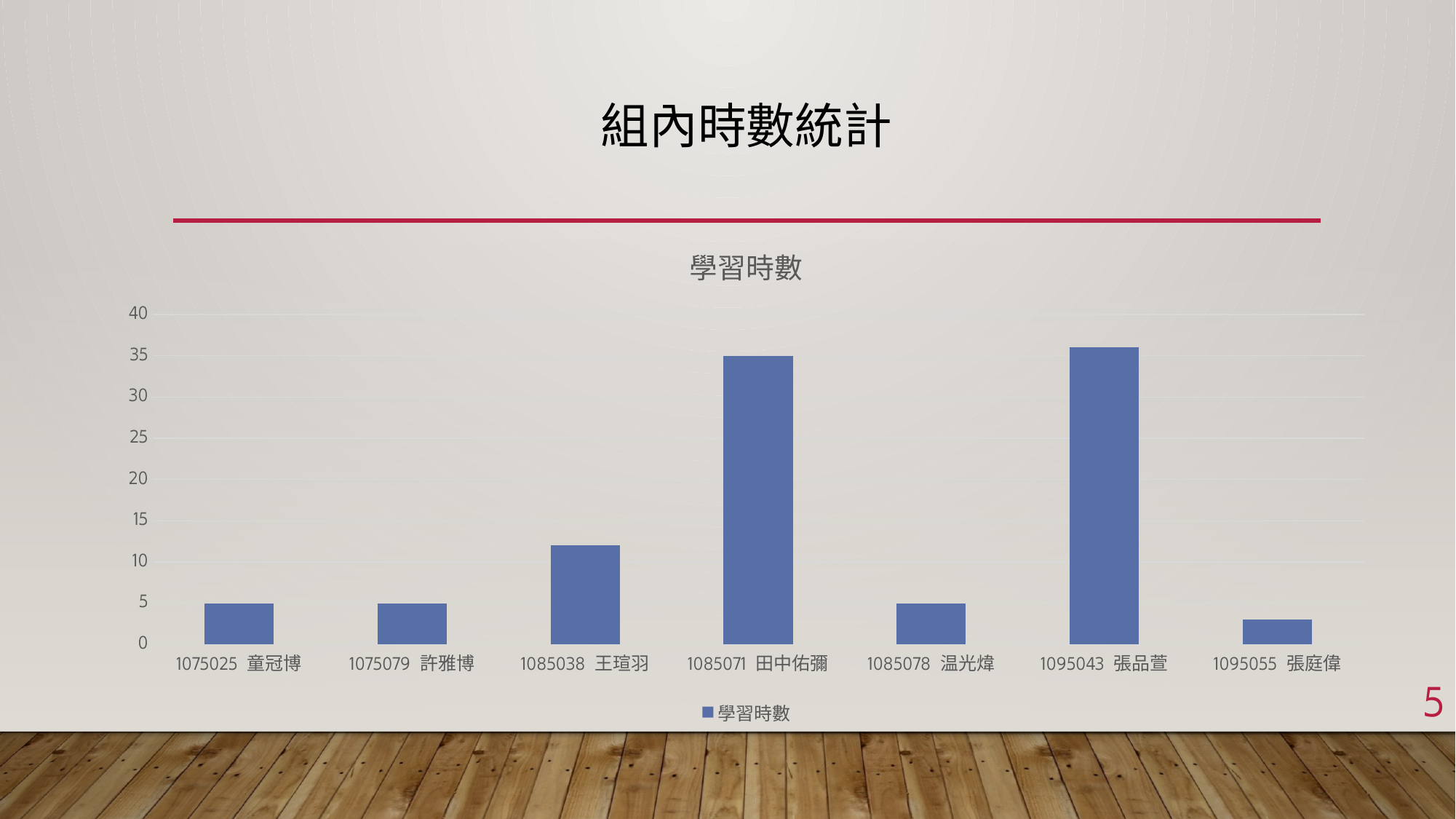

# 組內時數統計

### Chart:

| Category | 學習時數 |
|---|---|
| 1075025 童冠博 | 5.0 |
| 1075079 許雅博 | 5.0 |
| 1085038 王瑄羽 | 12.0 |
| 1085071 田中佑彌 | 35.0 |
| 1085078 温光煒 | 5.0 |
| 1095043 張品萱 | 36.0 |
| 1095055 張庭偉 | 3.0 |
5